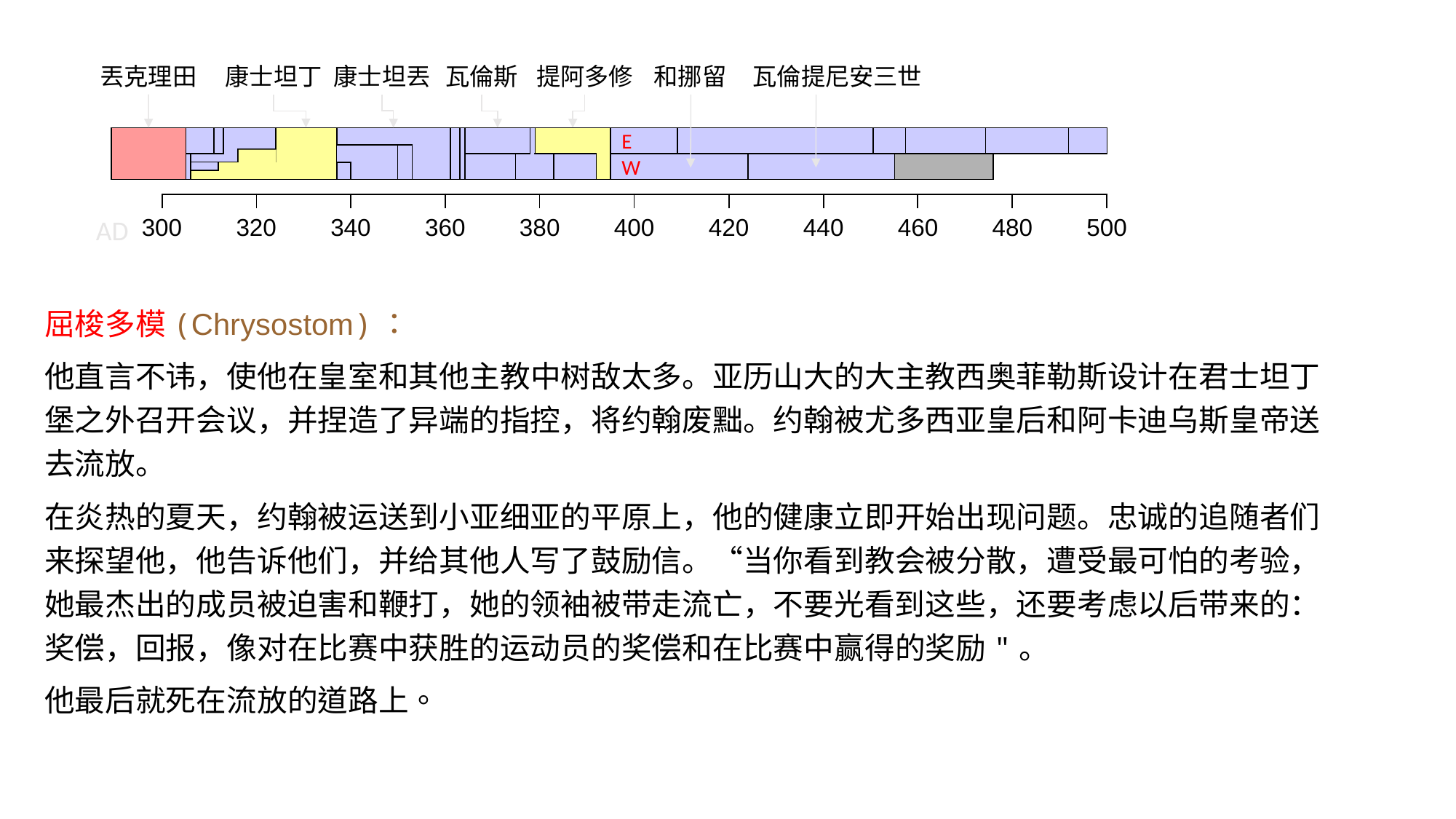

和挪留
丟克理田
康士坦丁
康士坦丟
瓦倫斯
提阿多修
瓦倫提尼安三世

E

W

|  |  |  |  |  |  |  |  |  |  |
| --- | --- | --- | --- | --- | --- | --- | --- | --- | --- |
AD
| 300 | 320 | 340 | 360 | 380 | 400 | 420 | 440 | 460 | 480 | 500 |
| --- | --- | --- | --- | --- | --- | --- | --- | --- | --- | --- |
屈梭多模(Chrysostom)：
他直言不讳，使他在皇室和其他主教中树敌太多。亚历山大的大主教西奥菲勒斯设计在君士坦丁堡之外召开会议，并捏造了异端的指控，将约翰废黜。约翰被尤多西亚皇后和阿卡迪乌斯皇帝送去流放。
在炎热的夏天，约翰被运送到小亚细亚的平原上，他的健康立即开始出现问题。忠诚的追随者们来探望他，他告诉他们，并给其他人写了鼓励信。“当你看到教会被分散，遭受最可怕的考验，她最杰出的成员被迫害和鞭打，她的领袖被带走流亡，不要光看到这些，还要考虑以后带来的：奖偿，回报，像对在比赛中获胜的运动员的奖偿和在比赛中赢得的奖励"。
他最后就死在流放的道路上。